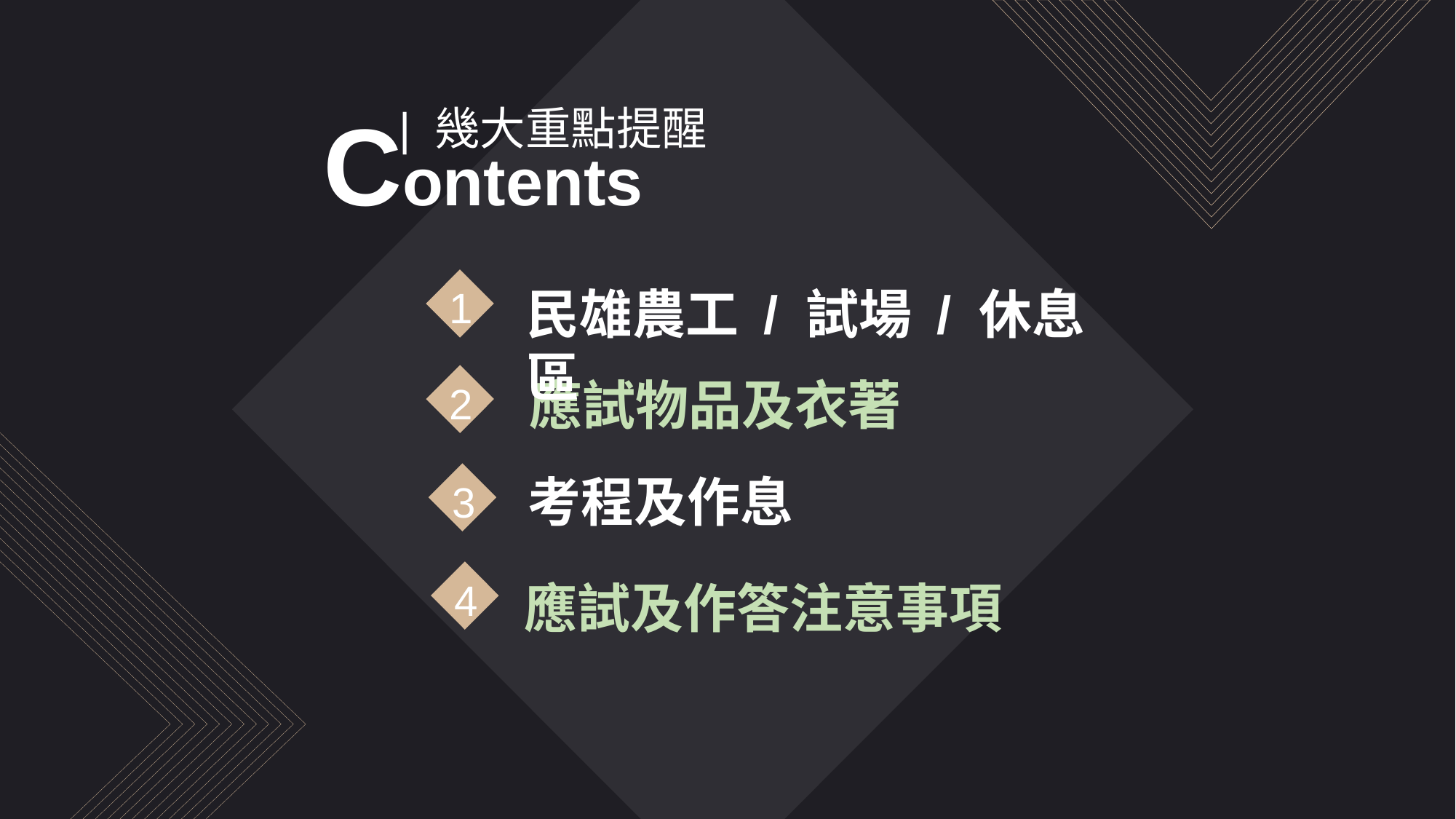

Contents
| 幾大重點提醒

1
應試物品及衣著
民雄農工 / 試場 / 休息區

4

2
考程及作息

3
應試及作答注意事項